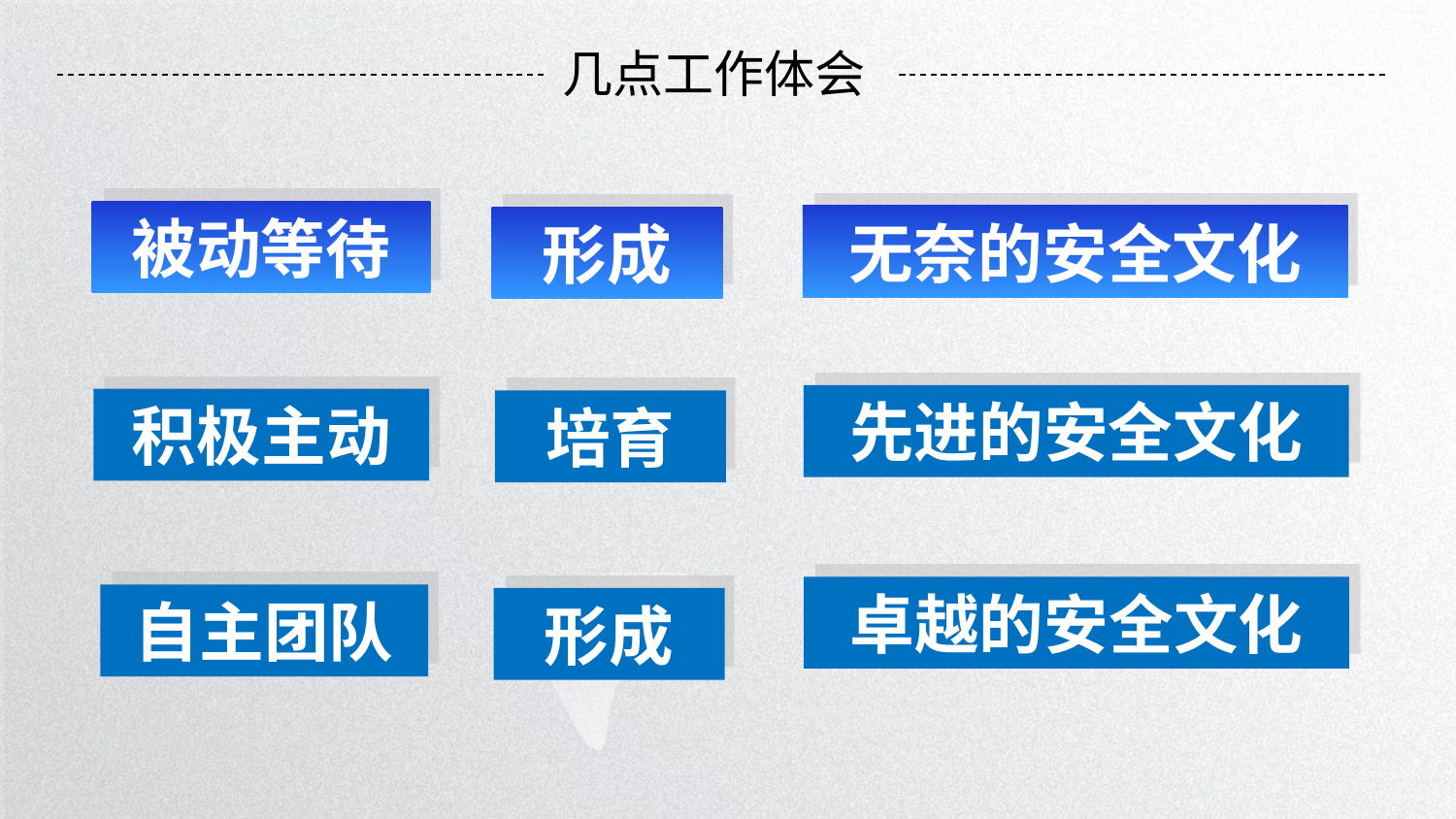

几点工作体会
被动等待
无奈的安全文化
形成

先进的安全文化
积极主动
培育

卓越的安全文化
自主团队
形成